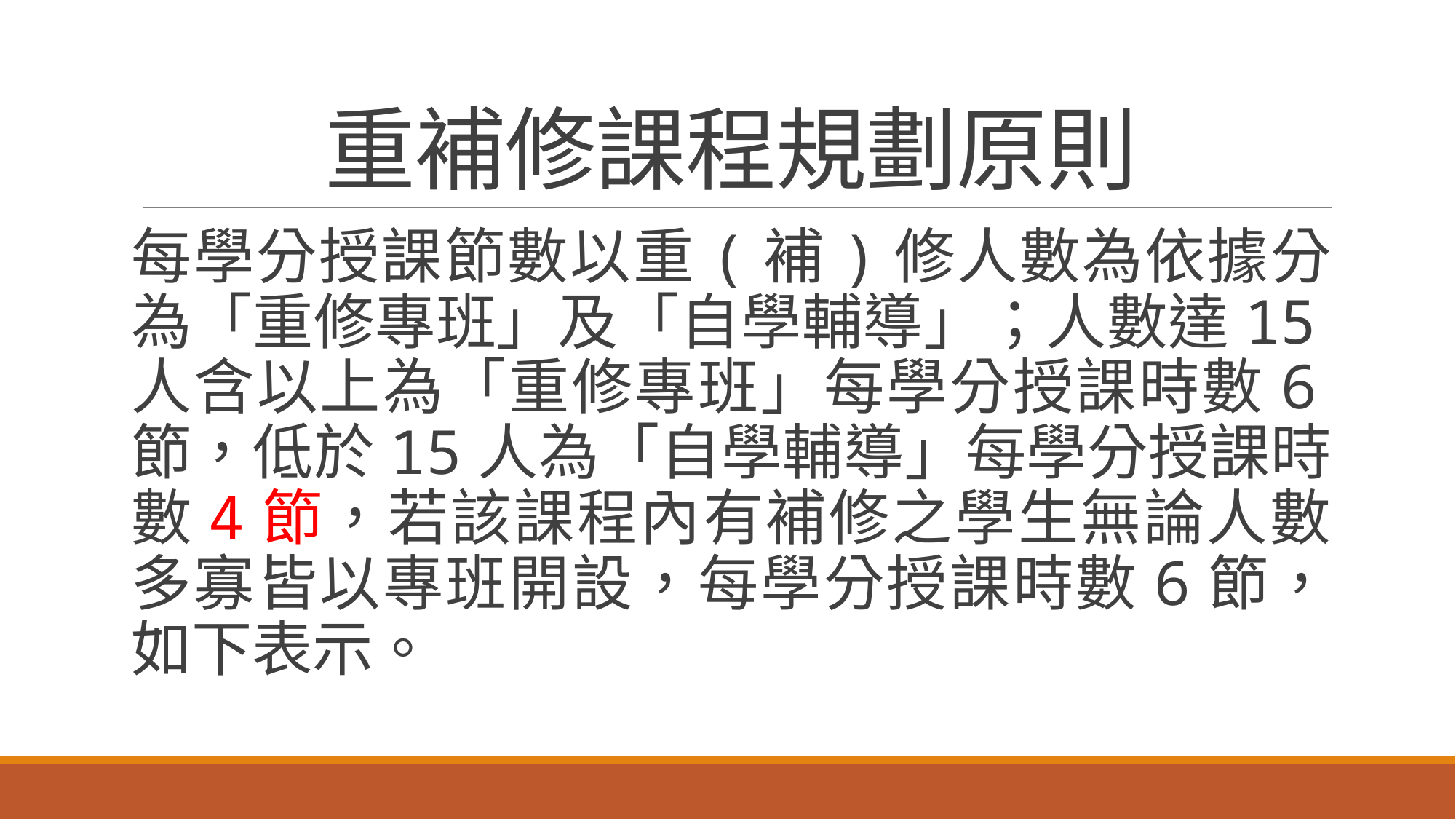

# 重補修課程規劃原則
每學分授課節數以重(補)修人數為依據分為「重修專班」及「自學輔導」；人數達15人含以上為「重修專班」每學分授課時數6節，低於15人為「自學輔導」每學分授課時數4節，若該課程內有補修之學生無論人數多寡皆以專班開設，每學分授課時數6節，如下表示。